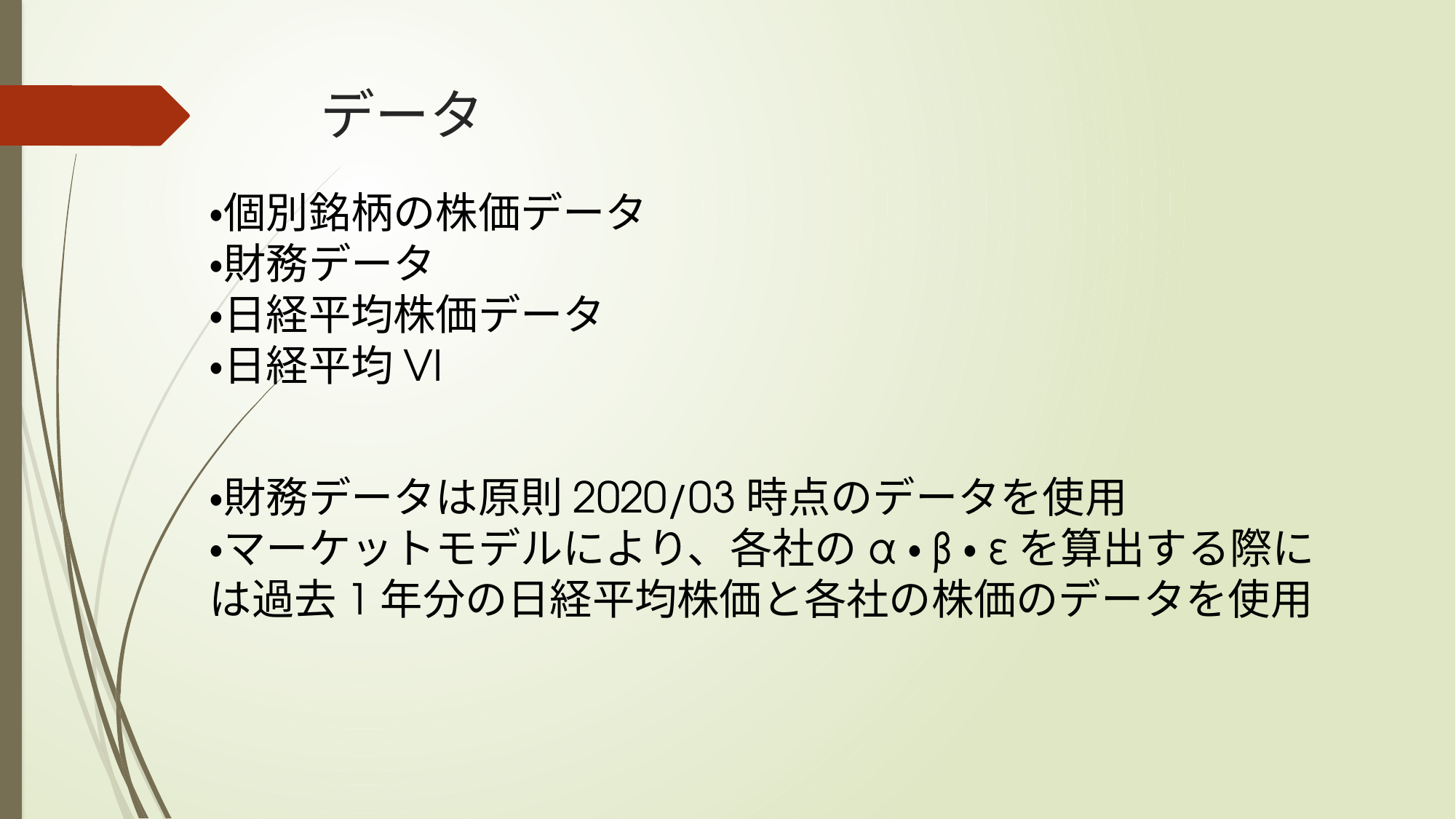

# データ
・個別銘柄の株価データ
・財務データ
・日経平均株価データ
・日経平均VI

・財務データは原則2020/03時点のデータを使用
・マーケットモデルにより、各社のα・β・εを算出する際には過去1年分の日経平均株価と各社の株価のデータを使用